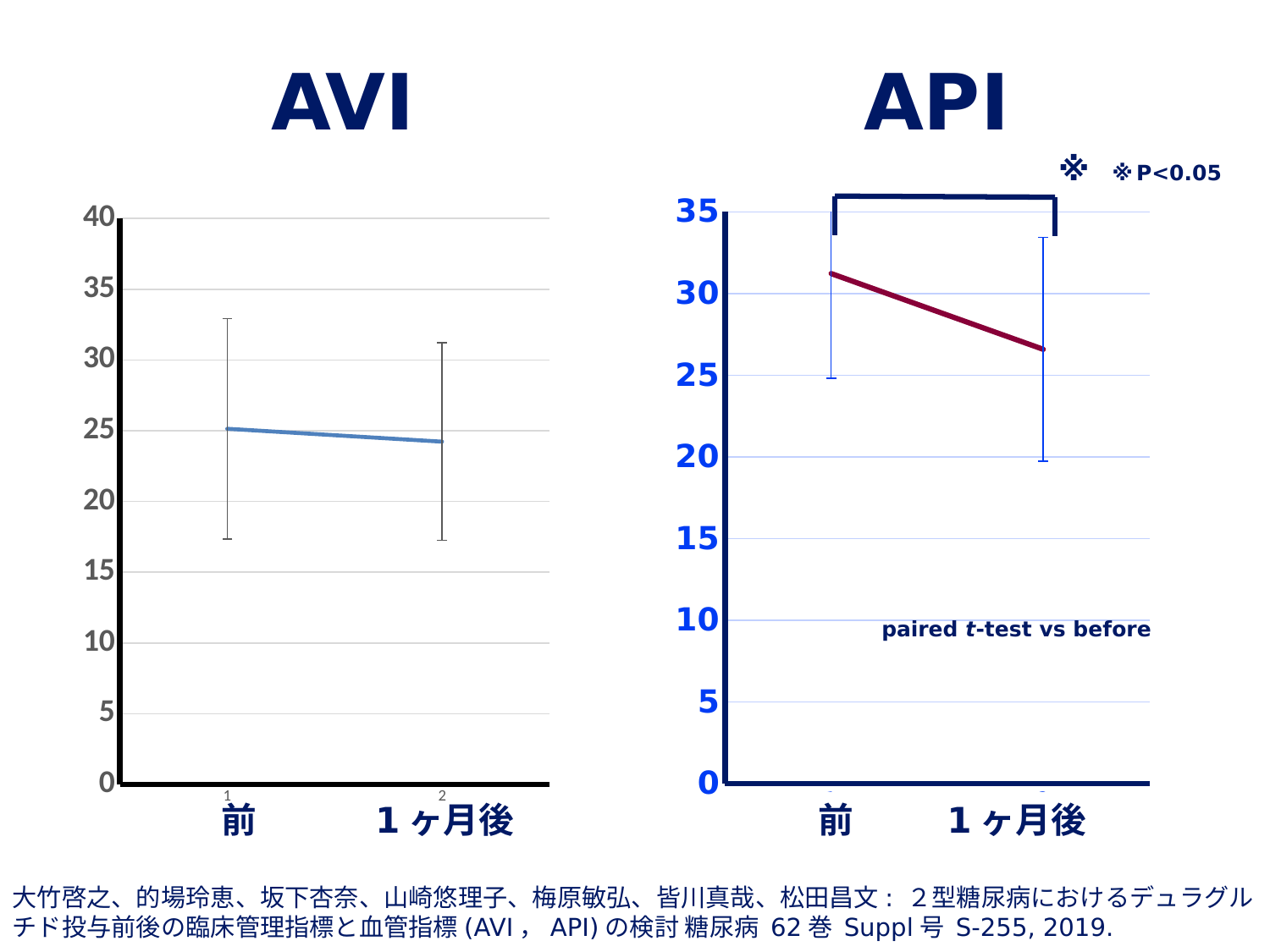

AVI
API
※
※
P<0.05

### Chart

| Category |  |
|---|---|

### Chart

| Category |  |
|---|---|
paired t-test vs before
前
1ヶ月後
前
1ヶ月後
大竹啓之、的場玲恵、坂下杏奈、山崎悠理子、梅原敏弘、皆川真哉、松田昌文: ２型糖尿病におけるデュラグルチド投与前後の臨床管理指標と血管指標(AVI，API)の検討 糖尿病 62巻 Suppl号 S-255, 2019.